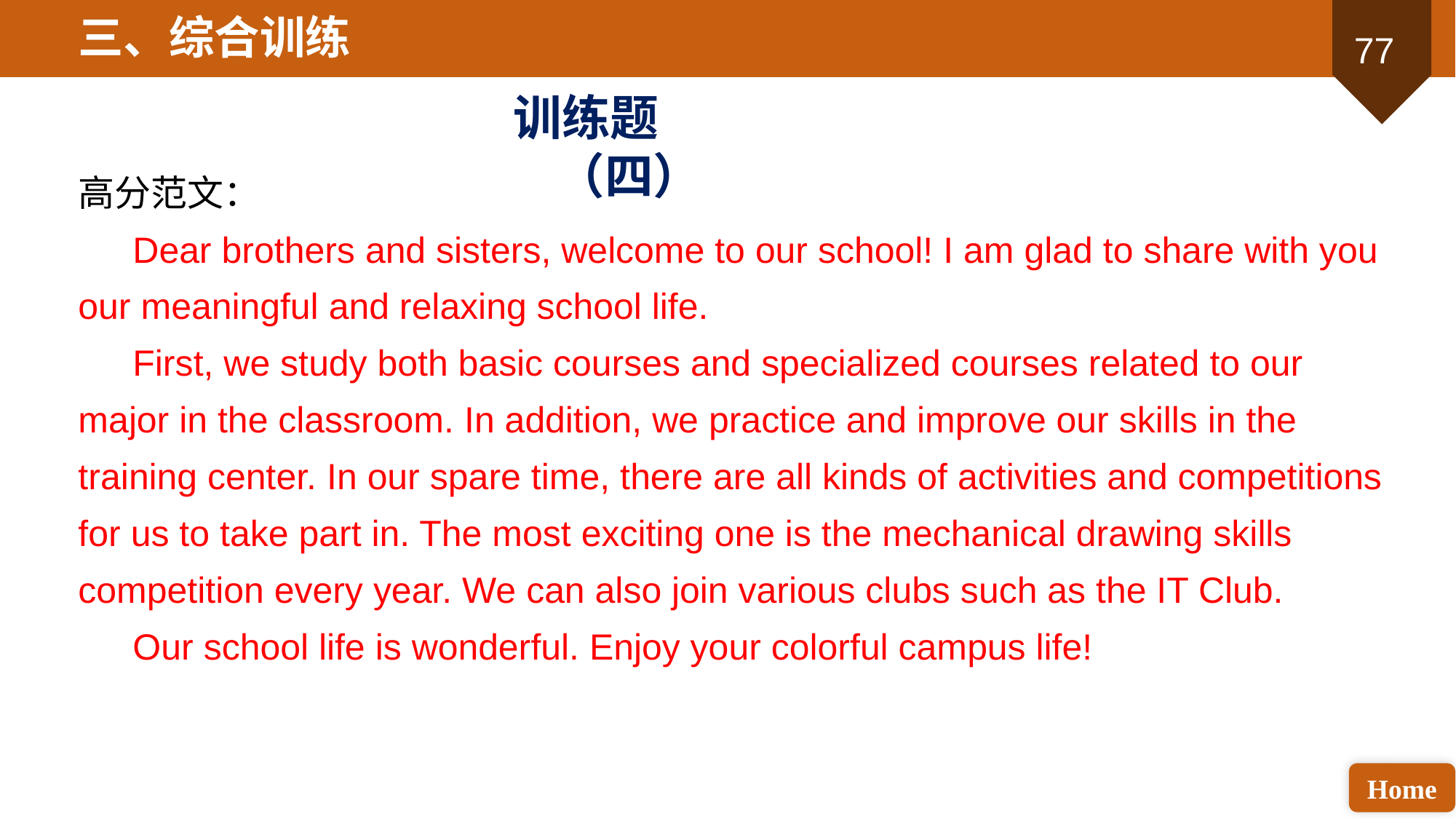

三、综合训练
训练题（四）
高分范文：
Dear brothers and sisters, welcome to our school! I am glad to share with you our meaningful and relaxing school life.
First, we study both basic courses and specialized courses related to our major in the classroom. In addition, we practice and improve our skills in the training center. In our spare time, there are all kinds of activities and competitions for us to take part in. The most exciting one is the mechanical drawing skills competition every year. We can also join various clubs such as the IT Club.
Our school life is wonderful. Enjoy your colorful campus life!